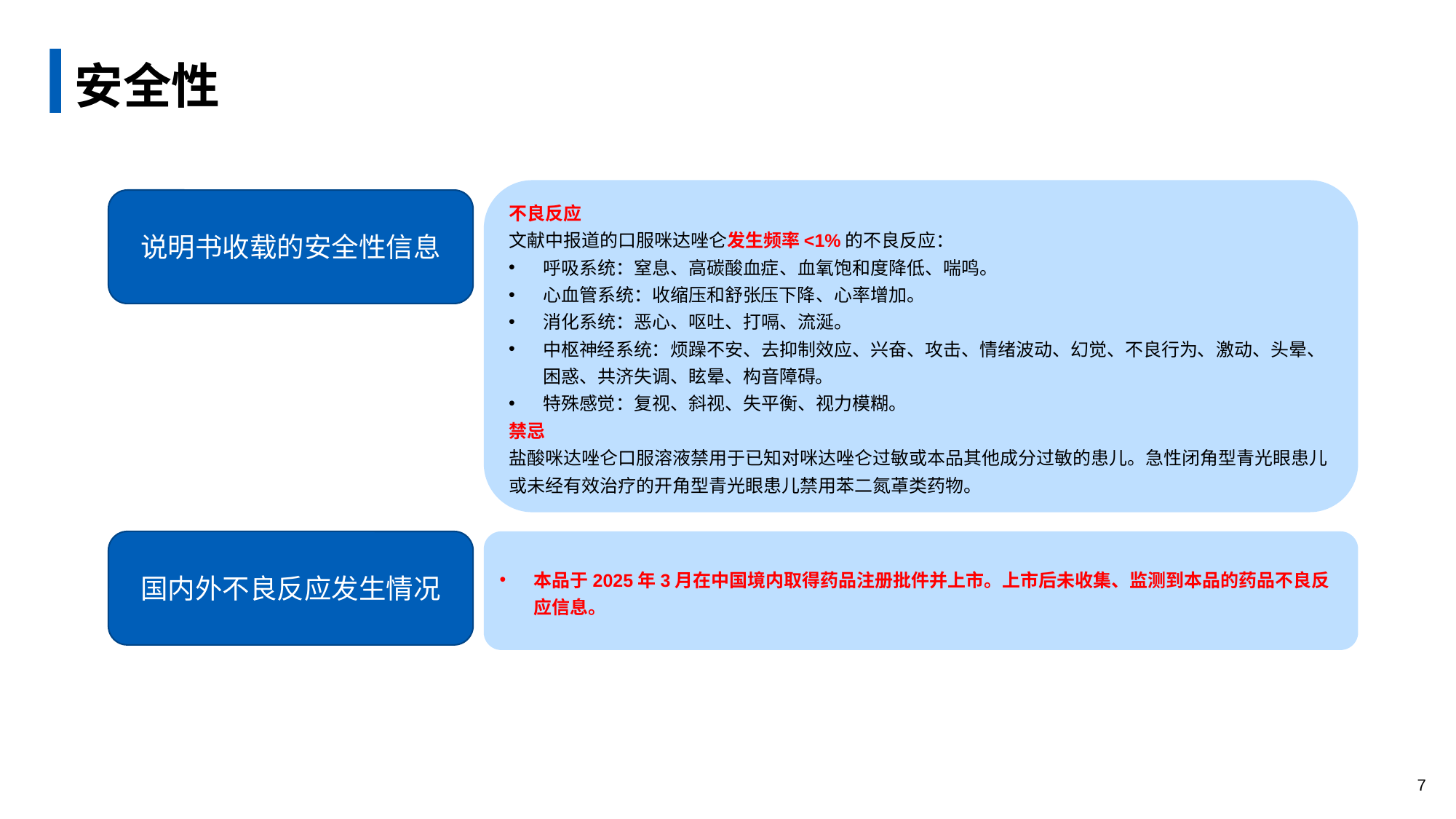

# 安全性
不良反应
文献中报道的口服咪达唑仑发生频率<1%的不良反应：
呼吸系统：窒息、高碳酸血症、血氧饱和度降低、喘鸣。
心血管系统：收缩压和舒张压下降、心率增加。
消化系统：恶心、呕吐、打嗝、流涎。
中枢神经系统：烦躁不安、去抑制效应、兴奋、攻击、情绪波动、幻觉、不良行为、激动、头晕、困惑、共济失调、眩晕、构音障碍。
特殊感觉：复视、斜视、失平衡、视力模糊。
禁忌
盐酸咪达唑仑口服溶液禁用于已知对咪达唑仑过敏或本品其他成分过敏的患儿。急性闭角型青光眼患儿或未经有效治疗的开角型青光眼患儿禁用苯二氮䓬类药物。
说明书收载的安全性信息
国内外不良反应发生情况
本品于2025年3月在中国境内取得药品注册批件并上市。上市后未收集、监测到本品的药品不良反应信息。